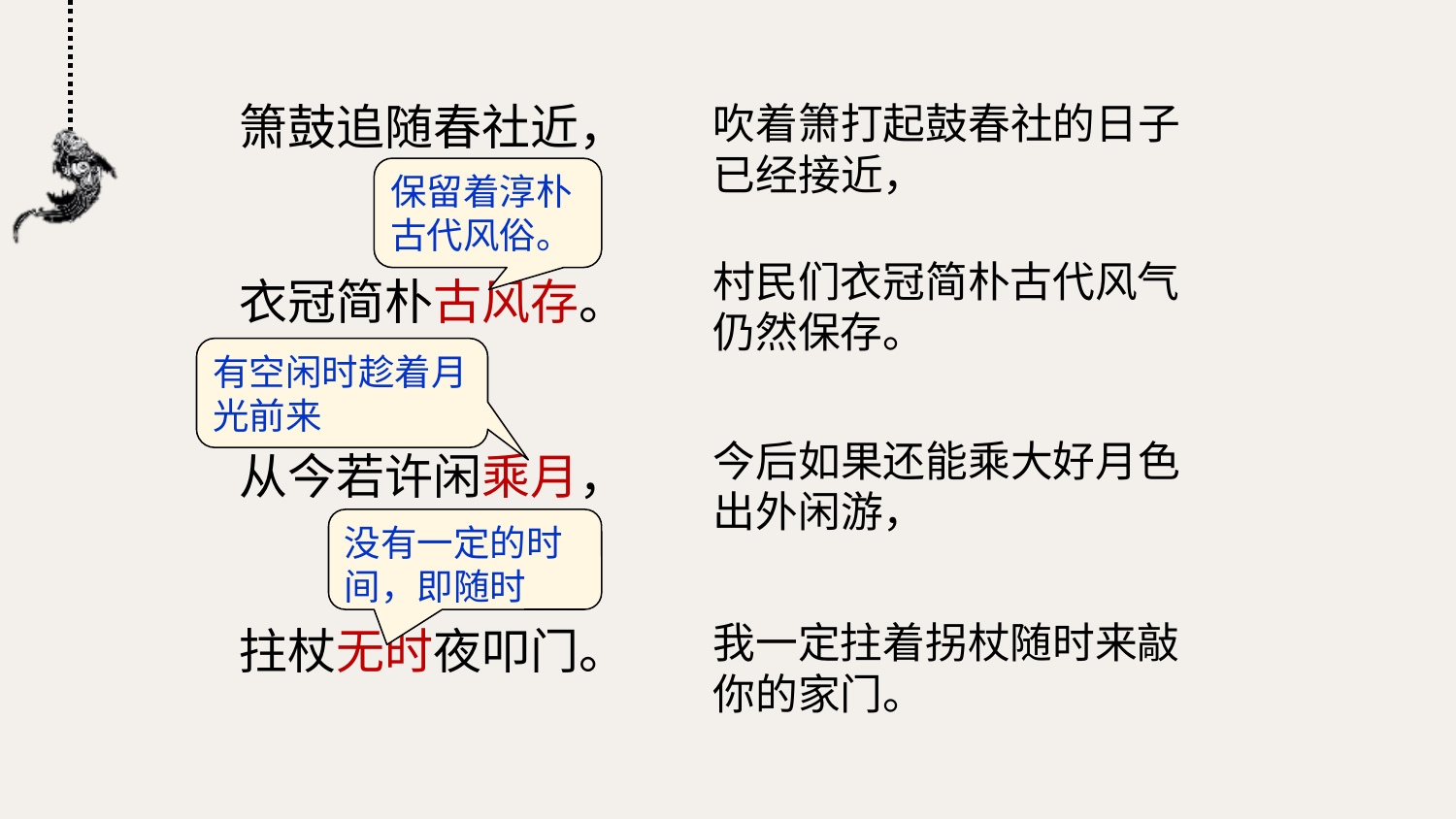

箫鼓追随春社近，

衣冠简朴古风存。

从今若许闲乘月，

拄杖无时夜叩门。
吹着箫打起鼓春社的日子已经接近，

保留着淳朴古代风俗。
村民们衣冠简朴古代风气仍然保存。
有空闲时趁着月光前来
今后如果还能乘大好月色出外闲游，
没有一定的时间，即随时
我一定拄着拐杖随时来敲你的家门。